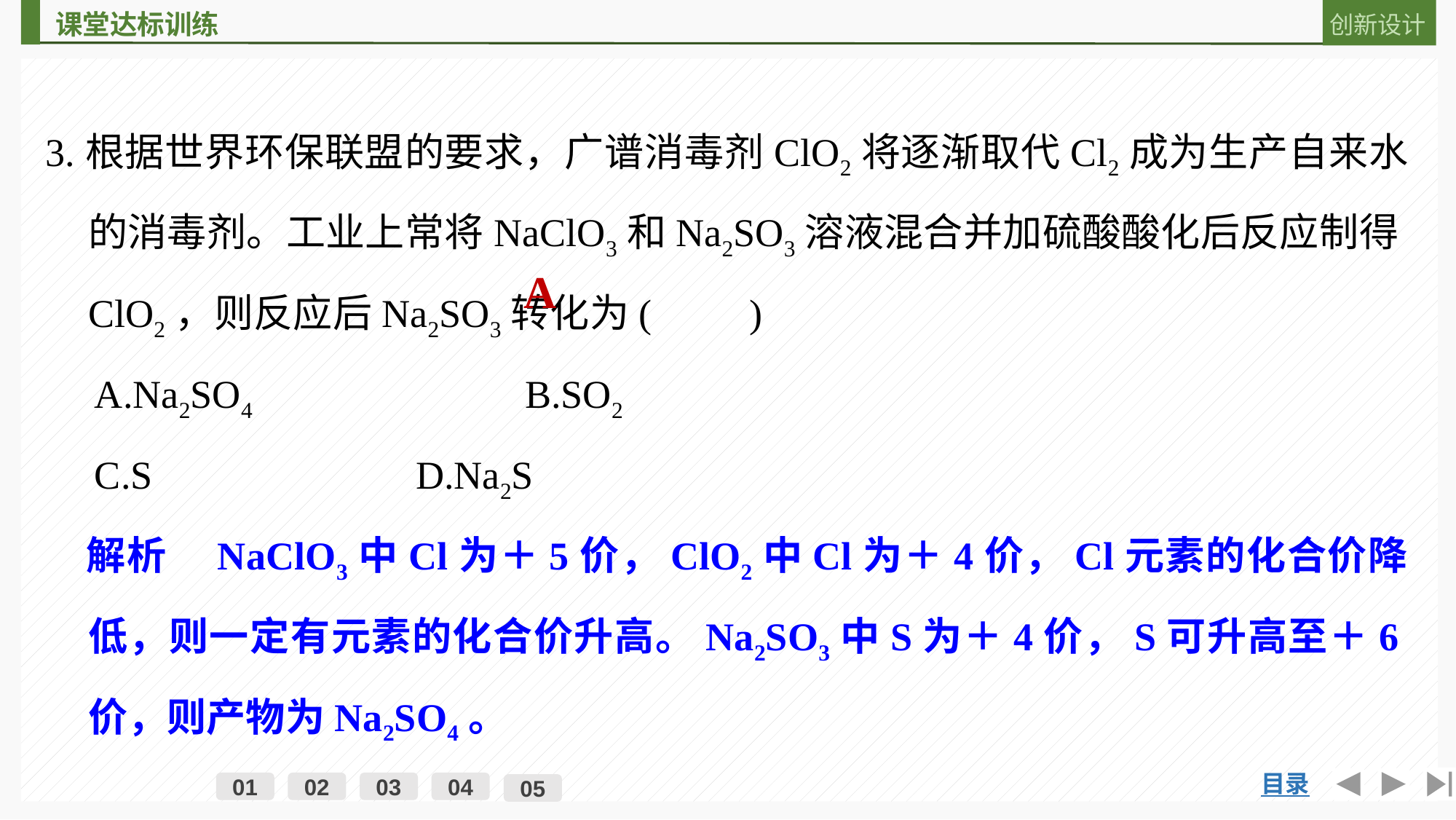

3.根据世界环保联盟的要求，广谱消毒剂ClO2将逐渐取代Cl2成为生产自来水的消毒剂。工业上常将NaClO3和Na2SO3溶液混合并加硫酸酸化后反应制得ClO2，则反应后Na2SO3转化为(　　)
　A.Na2SO4　			B.SO2
　C.S			D.Na2S
　解析　NaClO3中Cl为＋5价，ClO2中Cl为＋4价，Cl元素的化合价降低，则一定有元素的化合价升高。Na2SO3中S为＋4价，S可升高至＋6价，则产物为Na2SO4。
A